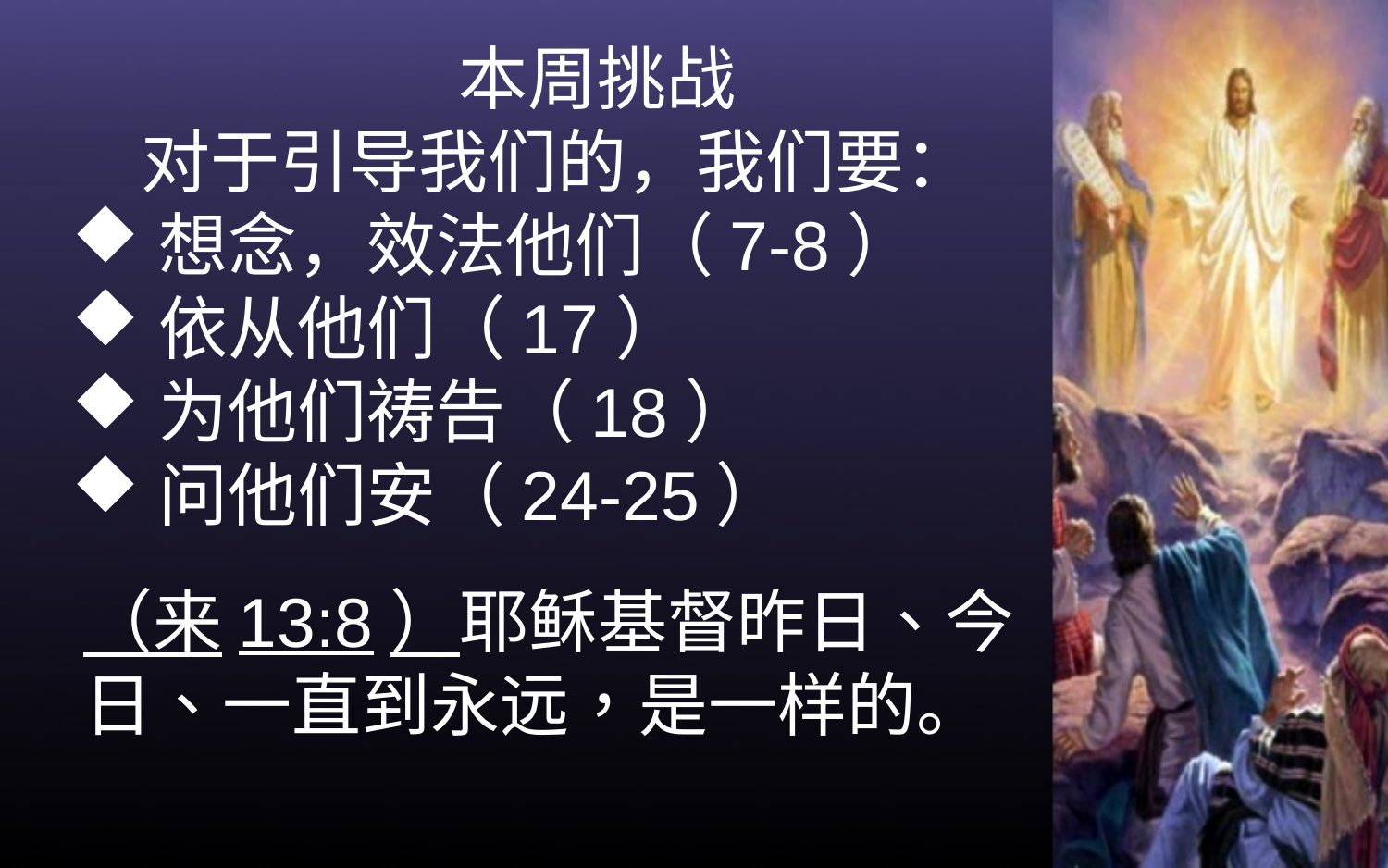

本周挑战
对于引导我们的，我们要：
想念，效法他们（7-8）
依从他们（17）
为他们祷告（18）
问他们安（24-25）
（来13:8）耶稣基督昨日、今日、一直到永远，是一样的。